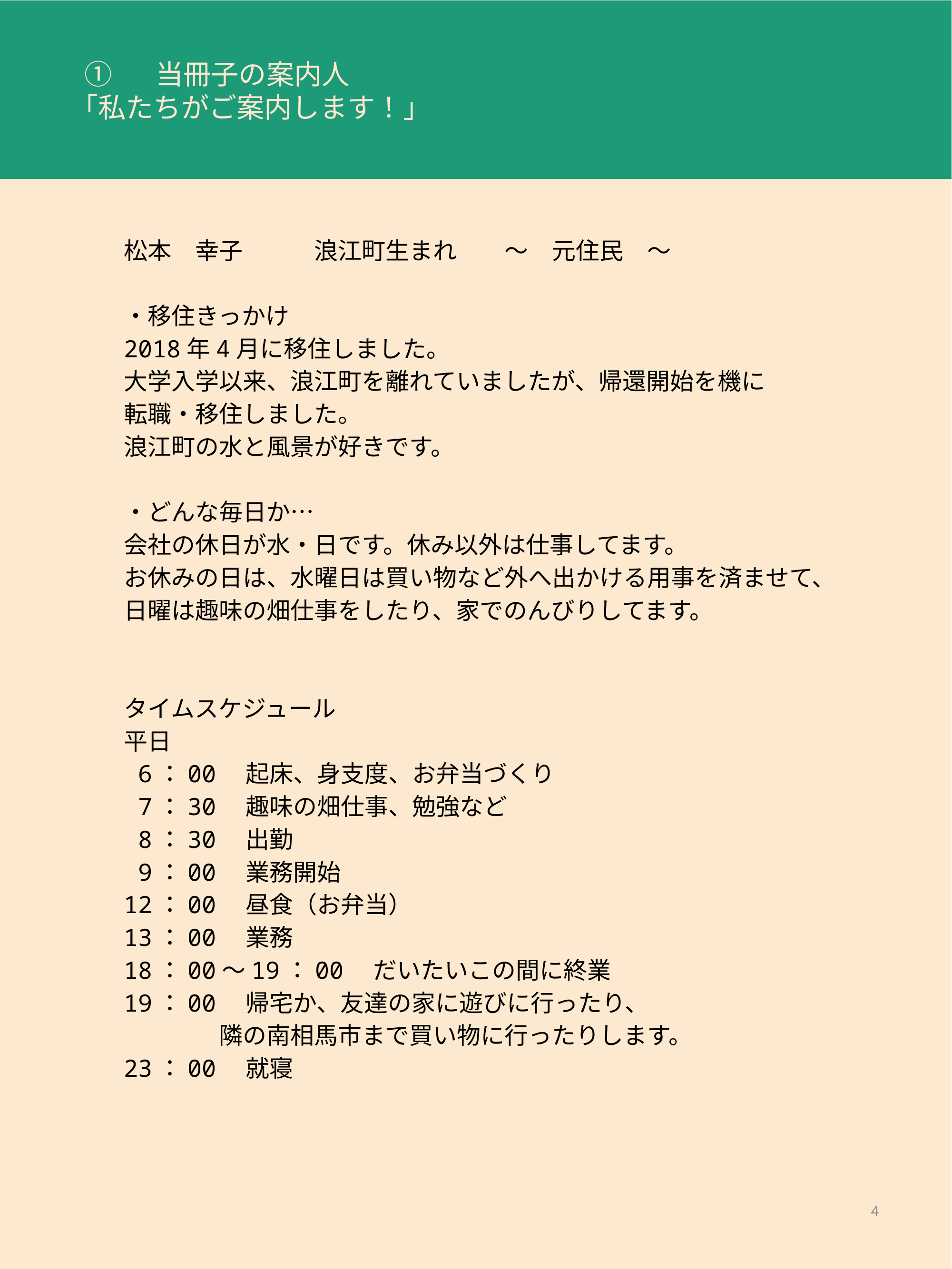

①	当冊子の案内人
｢私たちがご案内します！」

松本　幸子　　　浪江町生まれ　　～　元住民　～

・移住きっかけ
2018年4月に移住しました。
大学入学以来、浪江町を離れていましたが、帰還開始を機に
転職・移住しました。
浪江町の水と風景が好きです。

・どんな毎日か…
会社の休日が水・日です。休み以外は仕事してます。
お休みの日は、水曜日は買い物など外へ出かける用事を済ませて、
日曜は趣味の畑仕事をしたり、家でのんびりしてます。

タイムスケジュール
平日
 6：00　起床、身支度、お弁当づくり
 7：30　趣味の畑仕事、勉強など
 8：30　出勤
 9：00　業務開始
12：00　昼食（お弁当）
13：00　業務
18：00～19：00　だいたいこの間に終業
19：00　帰宅か、友達の家に遊びに行ったり、
　　　　隣の南相馬市まで買い物に行ったりします。
23：00　就寝

4